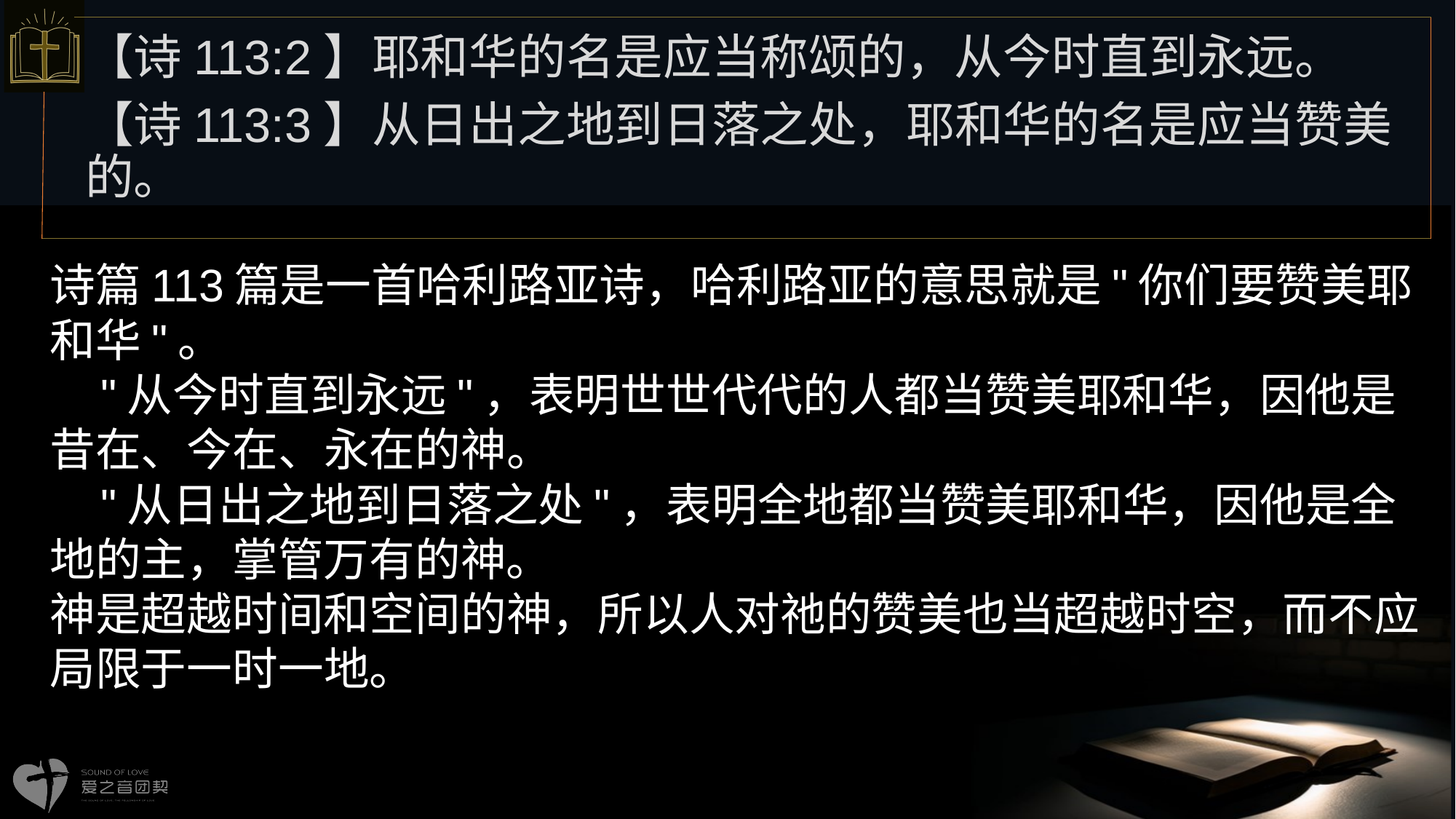

【诗113:2】耶和华的名是应当称颂的，从今时直到永远。
【诗113:3】从日出之地到日落之处，耶和华的名是应当赞美的。
# 诗篇113篇是一首哈利路亚诗，哈利路亚的意思就是"你们要赞美耶和华"。 "从今时直到永远"，表明世世代代的人都当赞美耶和华，因他是昔在、今在、永在的神。 "从日出之地到日落之处"，表明全地都当赞美耶和华，因他是全地的主，掌管万有的神。 神是超越时间和空间的神，所以人对祂的赞美也当超越时空，而不应局限于一时一地。